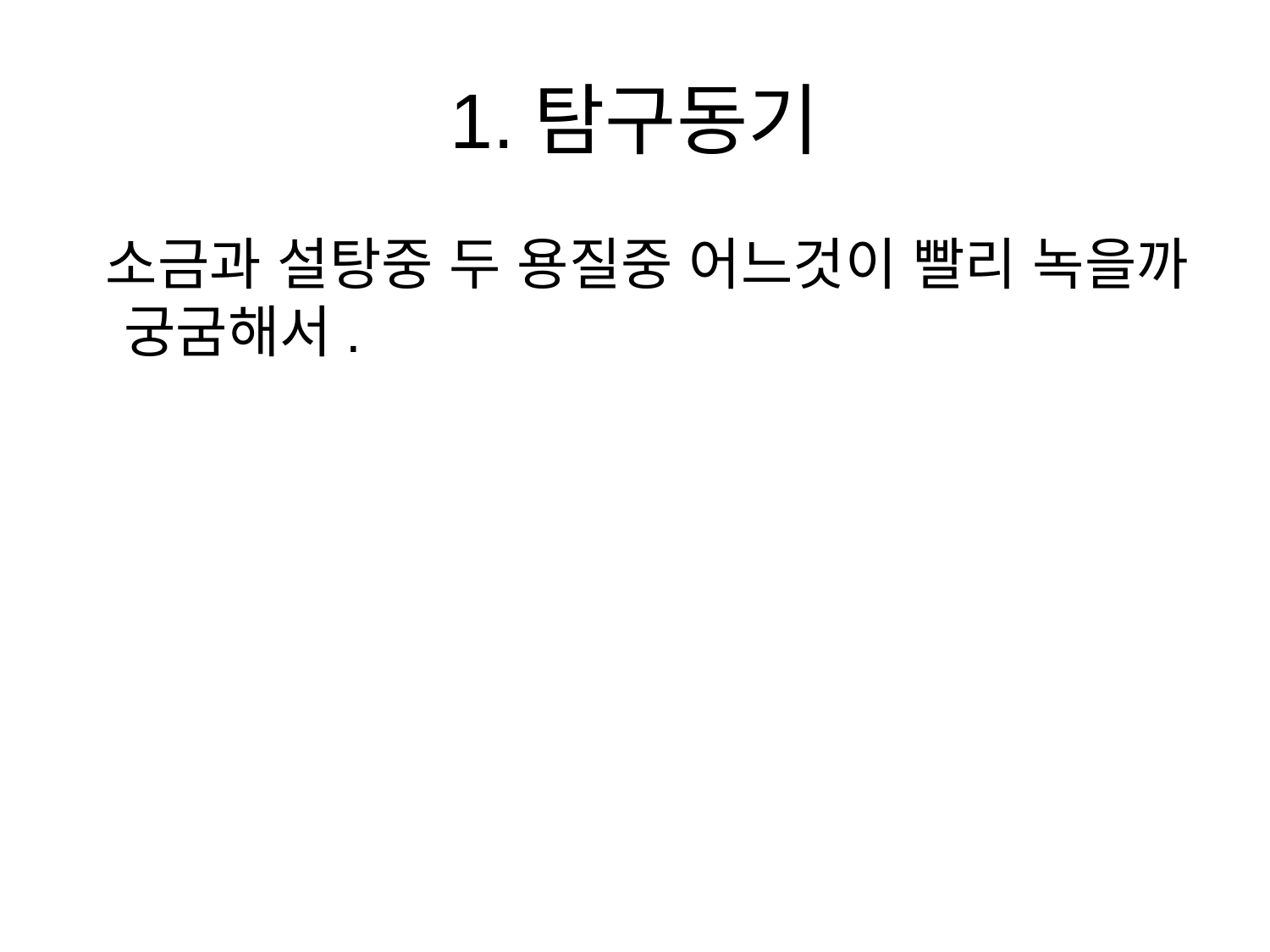

# 1.탐구동기
 소금과 설탕중 두 용질중 어느것이 빨리 녹을까 궁굼해서.